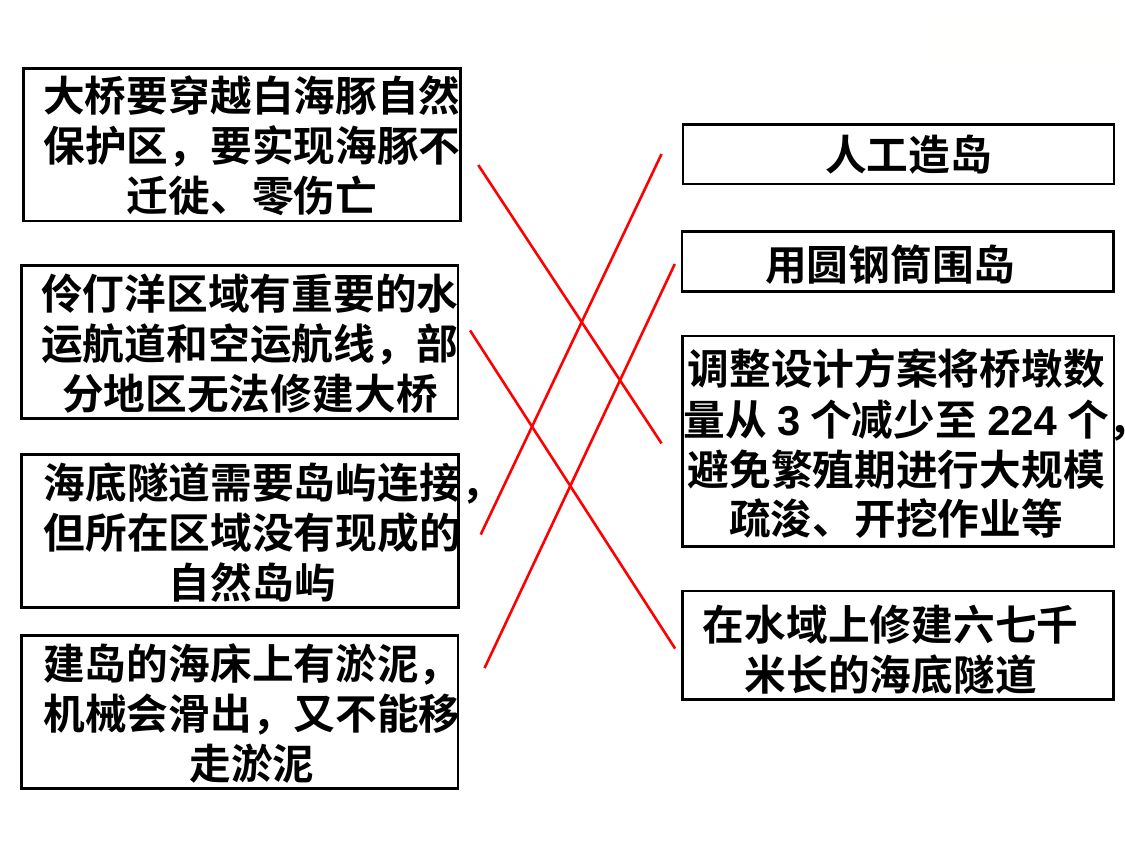

大桥要穿越白海豚自然保护区，要实现海豚不迁徙、零伤亡

人工造岛
用圆钢筒围岛

伶仃洋区域有重要的水运航道和空运航线，部分地区无法修建大桥
调整设计方案将桥墩数量从3个减少至224个，避免繁殖期进行大规模疏浚、开挖作业等

海底隧道需要岛屿连接，但所在区域没有现成的自然岛屿
在水域上修建六七千米长的海底隧道

建岛的海床上有淤泥，机械会滑出，又不能移走淤泥